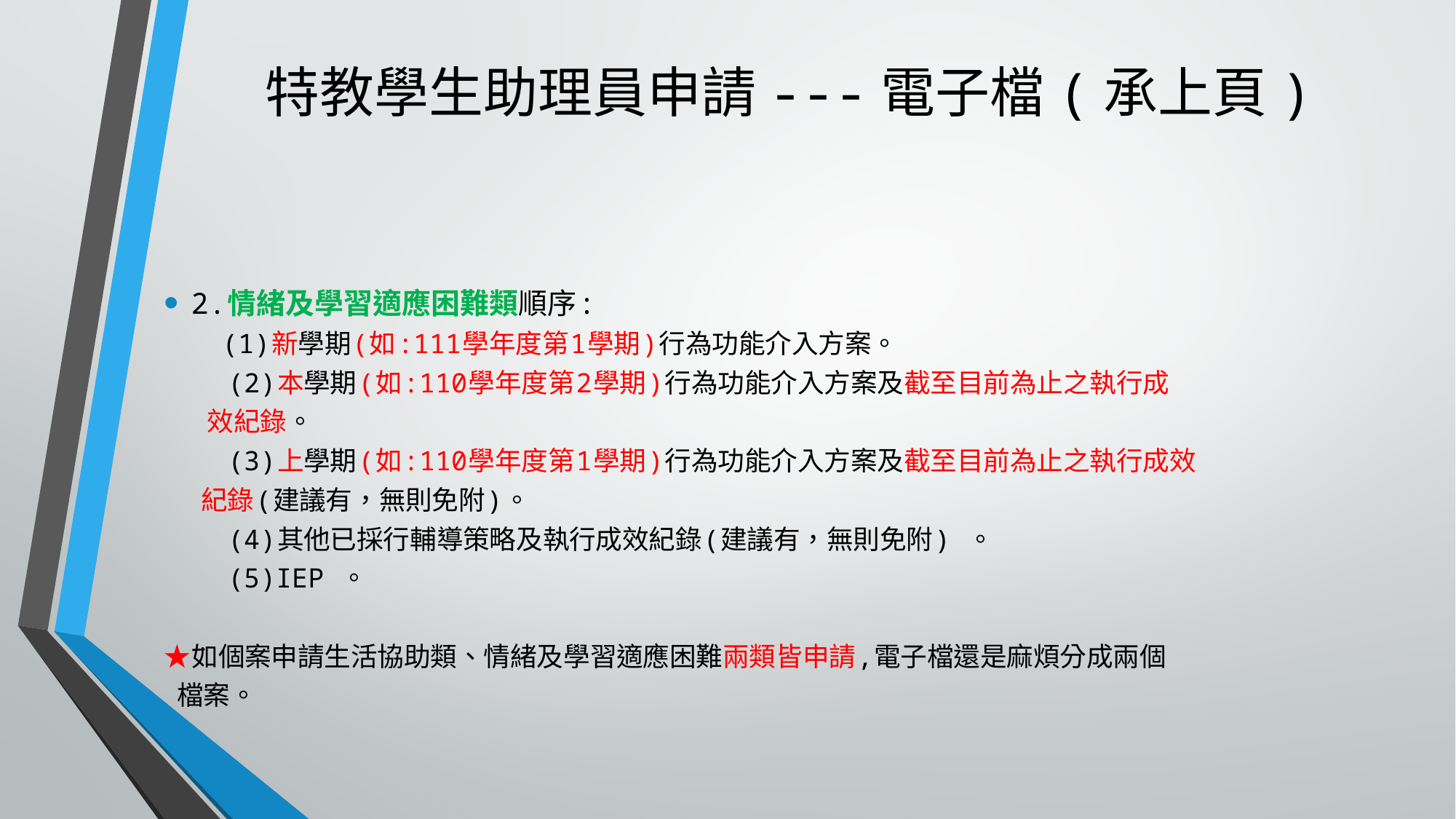

# 特教學生助理員申請---電子檔(承上頁)
2.情緒及學習適應困難類順序:
    (1)新學期(如:111學年度第1學期)行為功能介入方案。
    (2)本學期(如:110學年度第2學期)行為功能介入方案及截至目前為止之執行成
       效紀錄。
    (3)上學期(如:110學年度第1學期)行為功能介入方案及截至目前為止之執行成效
      紀錄(建議有，無則免附)。
    (4)其他已採行輔導策略及執行成效紀錄(建議有，無則免附) 。
    (5)IEP 。

★如個案申請生活協助類、情緒及學習適應困難兩類皆申請,電子檔還是麻煩分成兩個
  檔案。